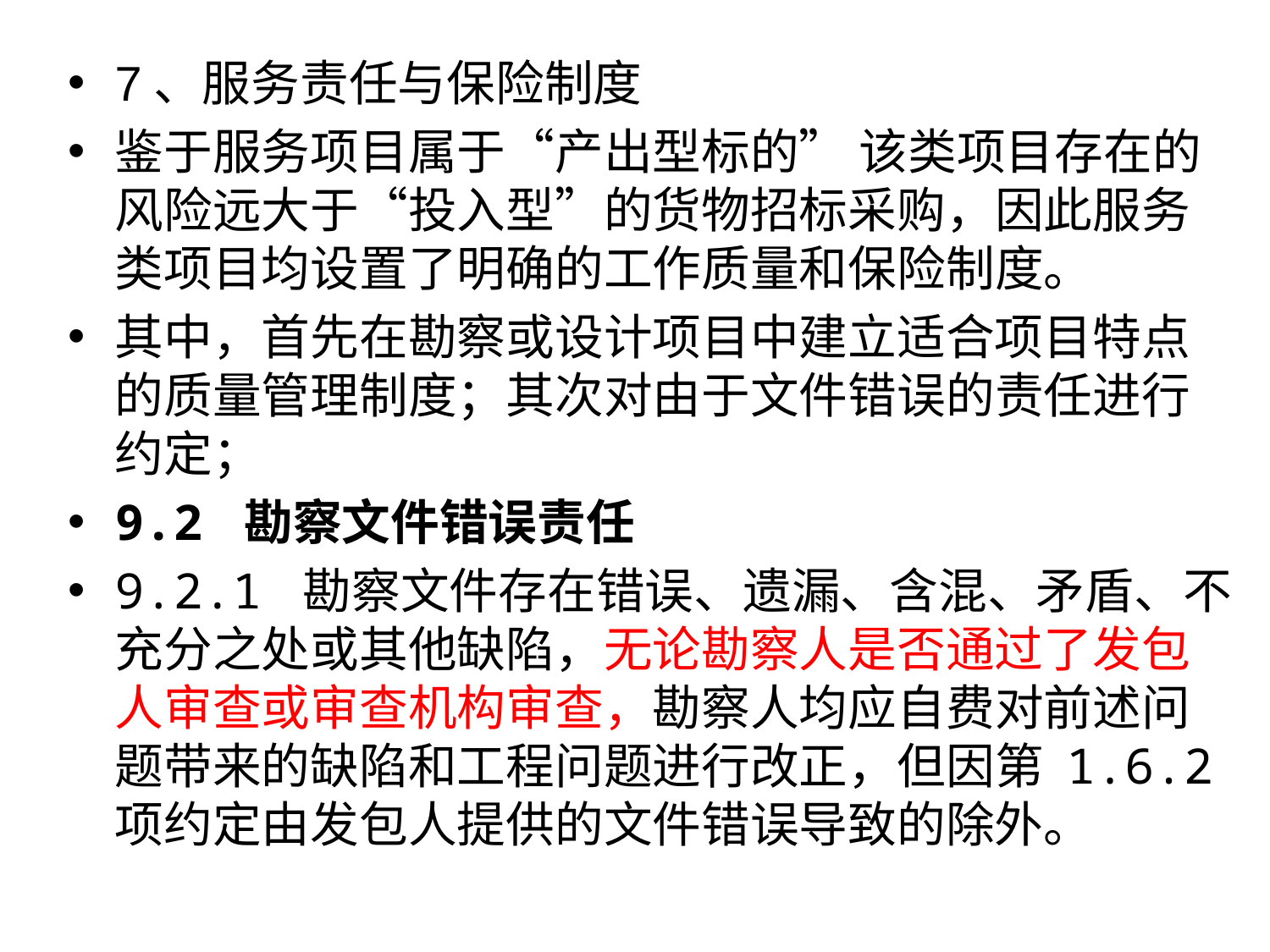

7、服务责任与保险制度
鉴于服务项目属于“产出型标的” 该类项目存在的风险远大于“投入型”的货物招标采购，因此服务类项目均设置了明确的工作质量和保险制度。
其中，首先在勘察或设计项目中建立适合项目特点的质量管理制度；其次对由于文件错误的责任进行约定；
9.2 勘察文件错误责任
9.2.1 勘察文件存在错误、遗漏、含混、矛盾、不充分之处或其他缺陷，无论勘察人是否通过了发包人审查或审查机构审查，勘察人均应自费对前述问题带来的缺陷和工程问题进行改正，但因第 1.6.2 项约定由发包人提供的文件错误导致的除外。